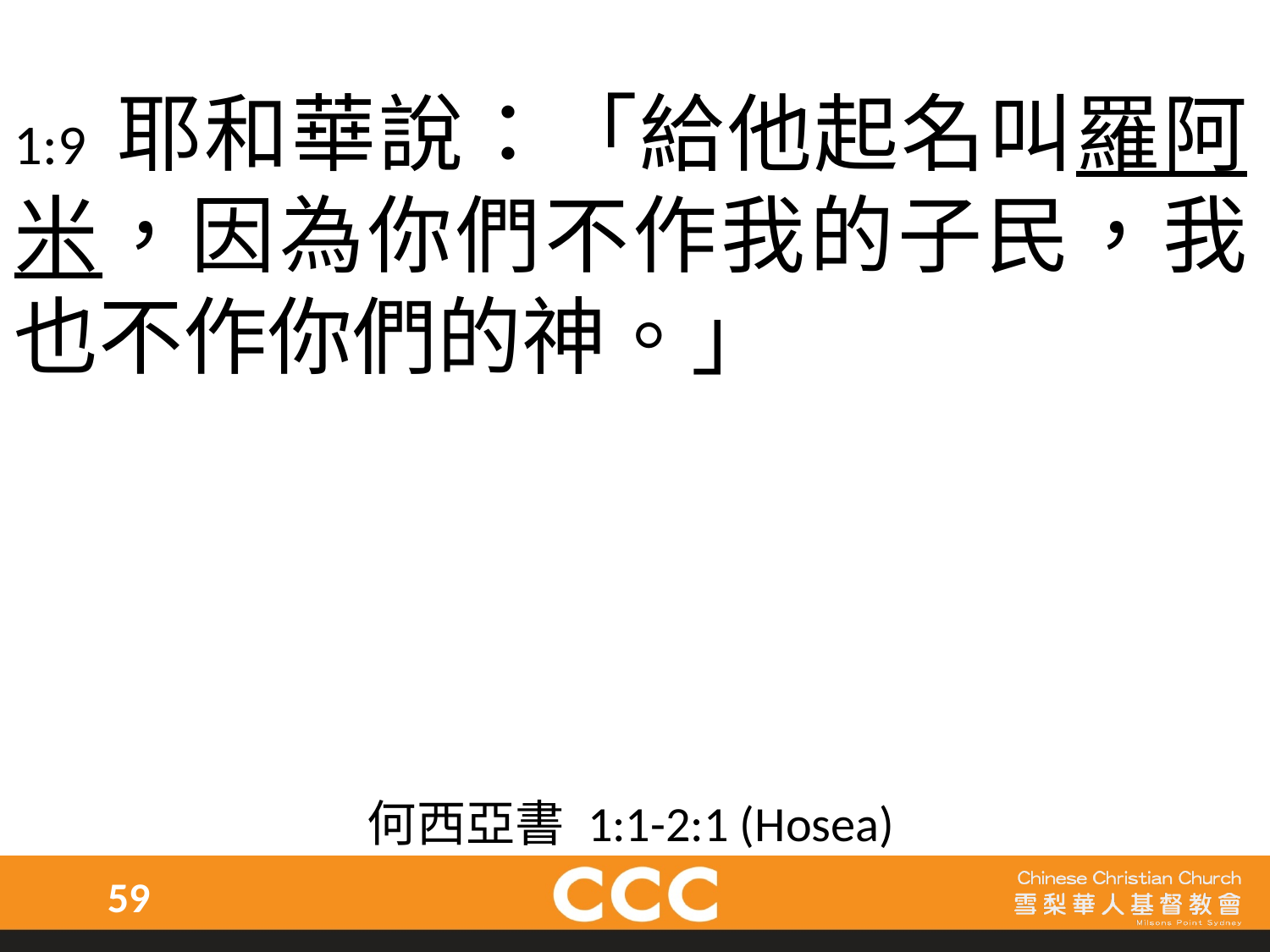

1:9 耶和華說：「給他起名叫羅阿米，因為你們不作我的子民，我也不作你們的神。」
何西亞書 1:1-2:1 (Hosea)
59